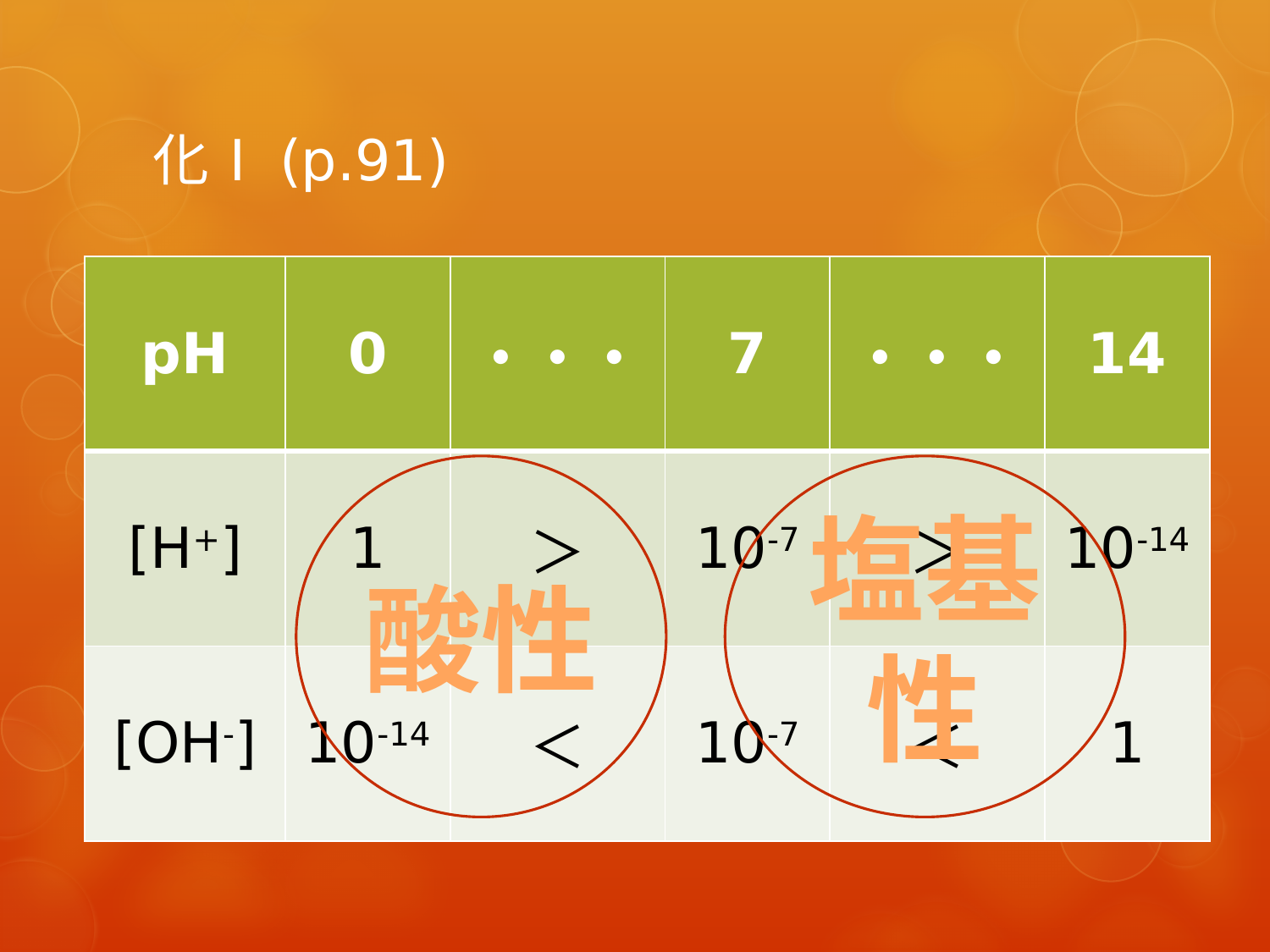

# 化Ⅰ(p.91)
| pH | 0 | ・・・ | 7 | ・・・ | 14 |
| --- | --- | --- | --- | --- | --- |
| [H+] | 1 | ＞ | 10-7 | ＞ | 10-14 |
| [OH-] | 10-14 | ＜ | 10-7 | ＜ | 1 |
酸性
塩基性